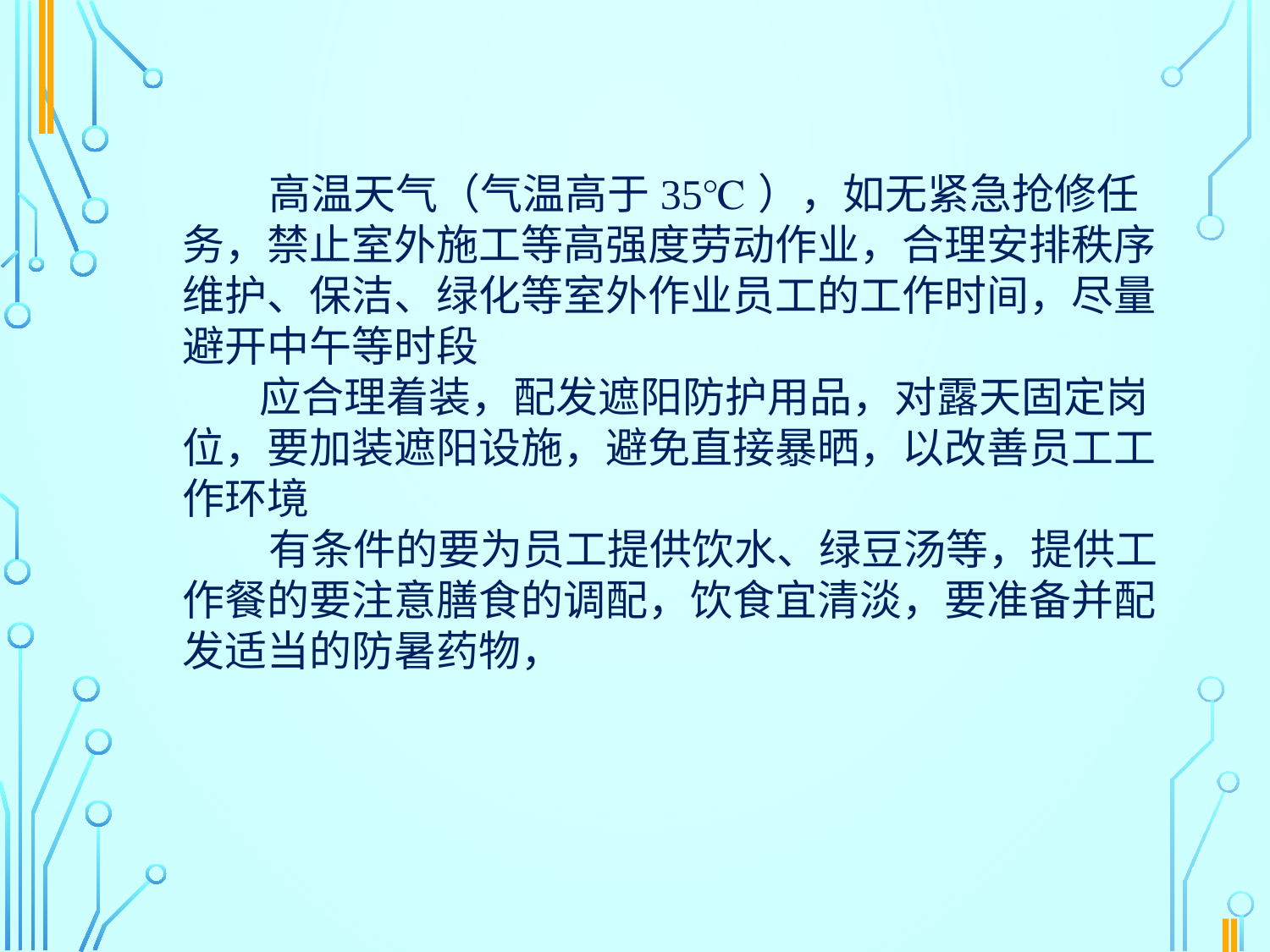

高温天气（气温高于35℃），如无紧急抢修任务，禁止室外施工等高强度劳动作业，合理安排秩序维护、保洁、绿化等室外作业员工的工作时间，尽量避开中午等时段
       应合理着装，配发遮阳防护用品，对露天固定岗位，要加装遮阳设施，避免直接暴晒，以改善员工工作环境
        有条件的要为员工提供饮水、绿豆汤等，提供工作餐的要注意膳食的调配，饮食宜清淡，要准备并配发适当的防暑药物，